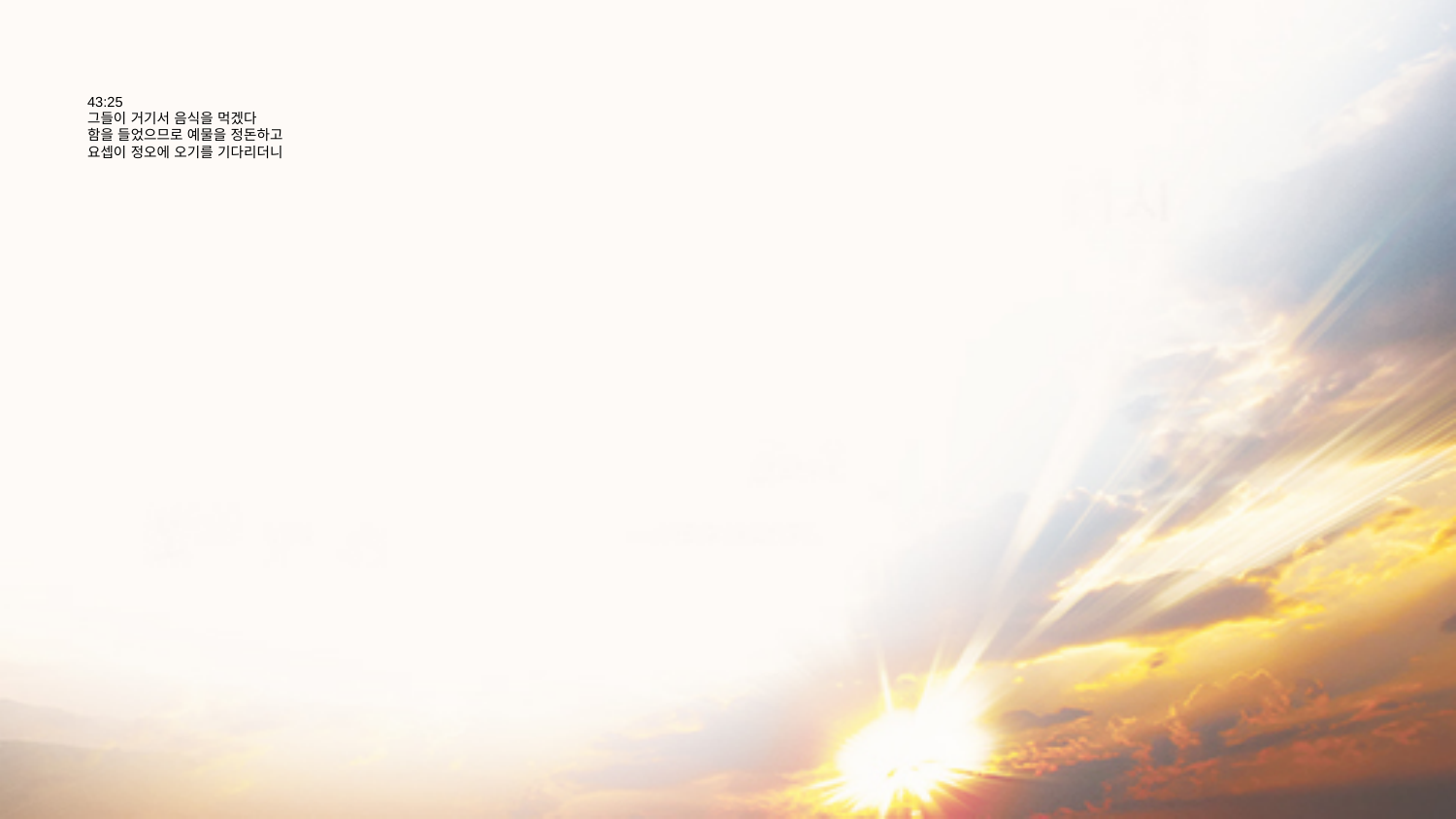

# 43:25 그들이 거기서 음식을 먹겠다 함을 들었으므로 예물을 정돈하고 요셉이 정오에 오기를 기다리더니